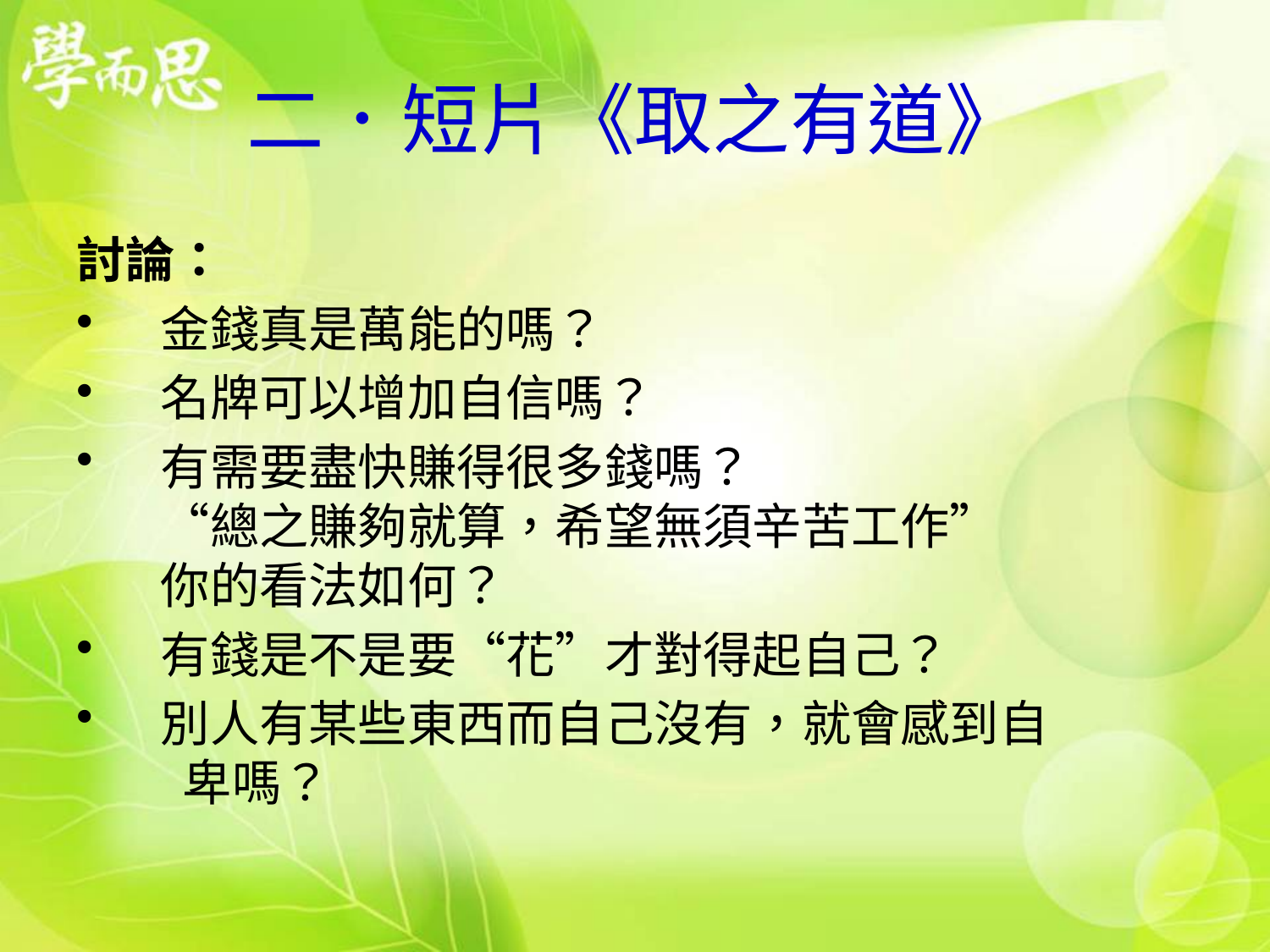

# 二．短片《取之有道》
討論：
金錢真是萬能的嗎？
名牌可以增加自信嗎？
有需要盡快賺得很多錢嗎？
“總之賺夠就算，希望無須辛苦工作”
你的看法如何？
有錢是不是要“花”才對得起自己？
別人有某些東西而自己沒有，就會感到自
  卑嗎？